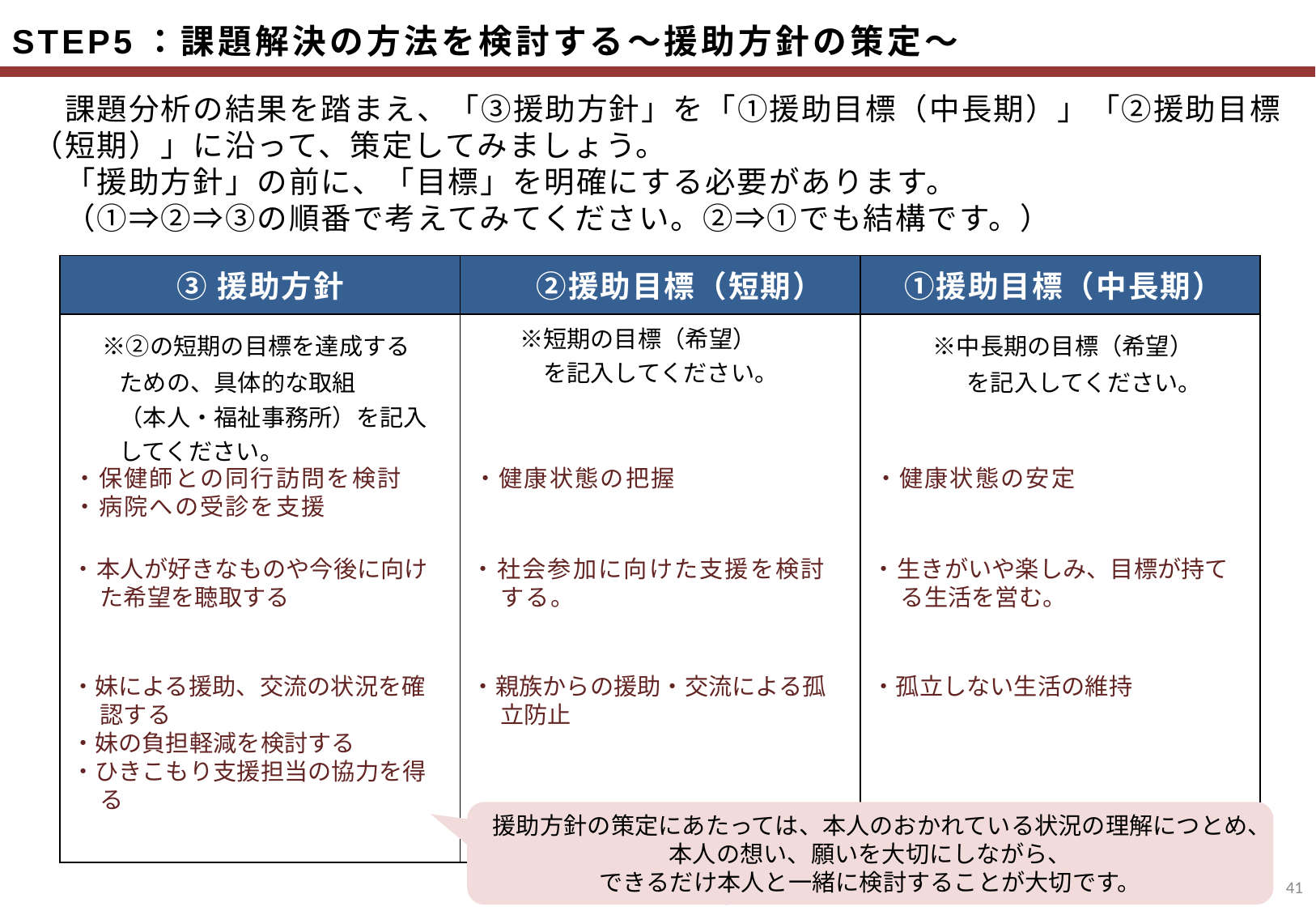

STEP5：課題解決の方法を検討する～援助方針の策定～
　課題分析の結果を踏まえ、「③援助方針」を「①援助目標（中長期）」「②援助目標（短期）」に沿って、策定してみましょう。
　「援助方針」の前に、「目標」を明確にする必要があります。
　（①⇒②⇒③の順番で考えてみてください。②⇒①でも結構です。）
| ③援助方針 | ②援助目標（短期） | ①援助目標（中長期） |
| --- | --- | --- |
| ※②の短期の目標を達成する 　　ための、具体的な取組 　　（本人・福祉事務所）を記入 　　してください。 | ※短期の目標（希望） 　　　を記入してください。 | ※中長期の目標（希望） 　　　　を記入してください。 |
・保健師との同行訪問を検討
・病院への受診を支援
・健康状態の把握
・健康状態の安定
・本人が好きなものや今後に向けた希望を聴取する
・社会参加に向けた支援を検討する。
・生きがいや楽しみ、目標が持てる生活を営む。
・妹による援助、交流の状況を確認する
・妹の負担軽減を検討する
・ひきこもり支援担当の協力を得る
・親族からの援助・交流による孤立防止
・孤立しない生活の維持
援助方針の策定にあたっては、本人のおかれている状況の理解につとめ、本人の想い、願いを大切にしながら、
できるだけ本人と一緒に検討することが大切です。
41
記入後、グループで共有してみましょう。